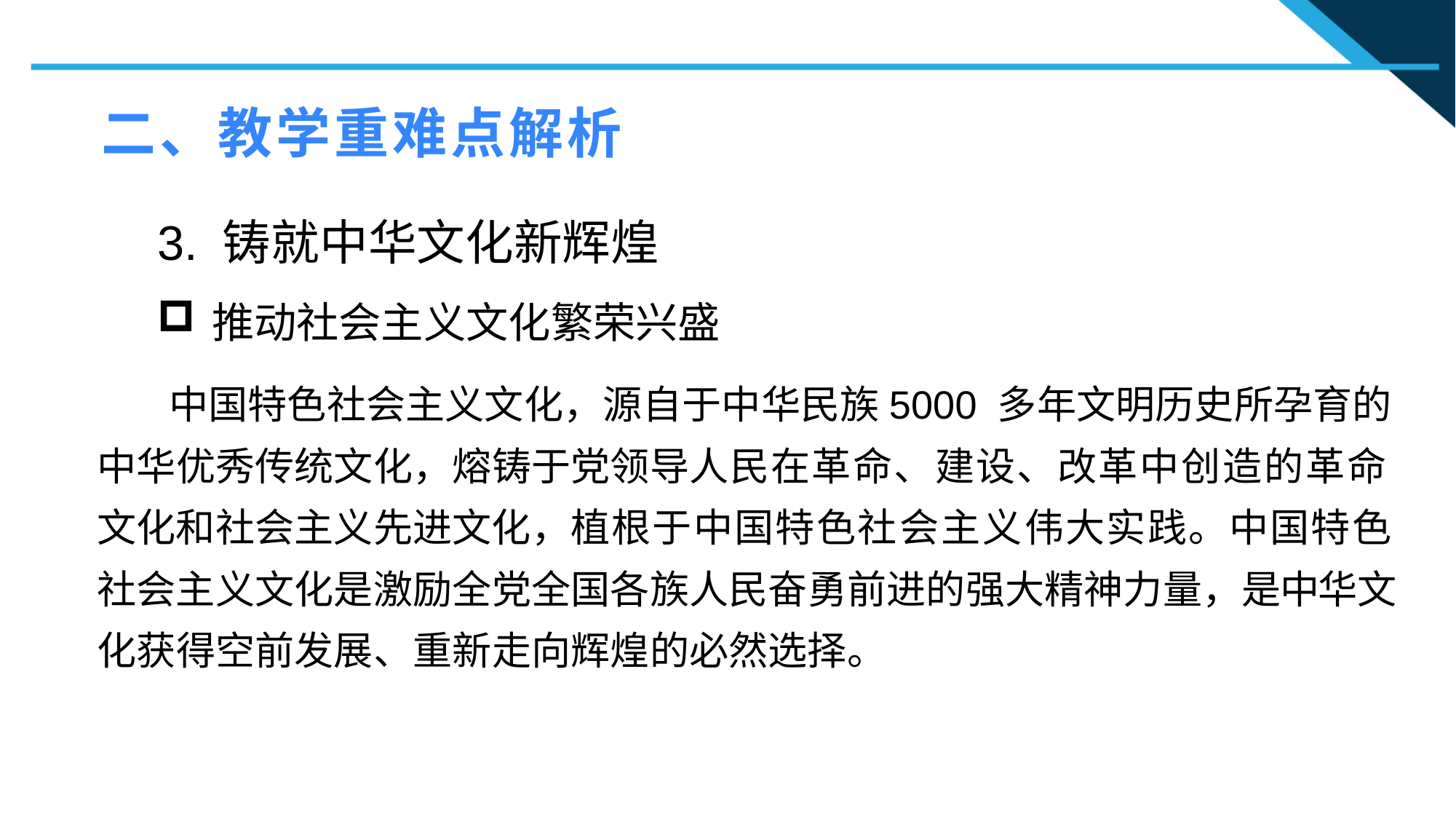

二、教学重难点解析
3. 铸就中华文化新辉煌
推动社会主义文化繁荣兴盛
1
       中国特色社会主义文化，源自于中华民族5000 多年文明历史所孕育的中华优秀传统文化，熔铸于党领导人民在革命、建设、改革中创造的革命文化和社会主义先进文化，植根于中国特色社会主义伟大实践。中国特色社会主义文化是激励全党全国各族人民奋勇前进的强大精神力量，是中华文化获得空前发展、重新走向辉煌的必然选择。
2
2
n